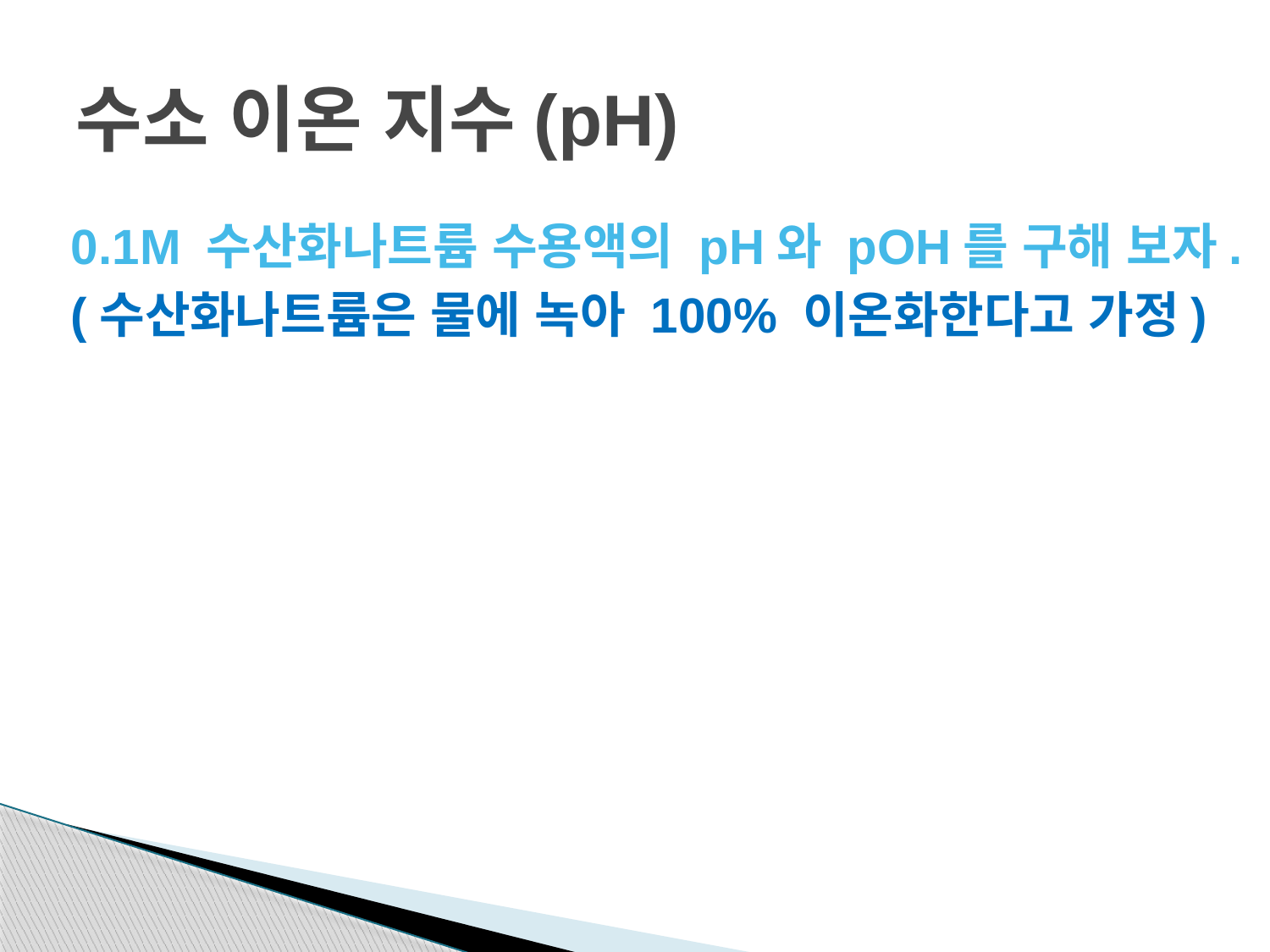

# 수소 이온 지수(pH)
0.1M 수산화나트륨 수용액의 pH와 pOH를 구해 보자.
(수산화나트륨은 물에 녹아 100% 이온화한다고 가정)